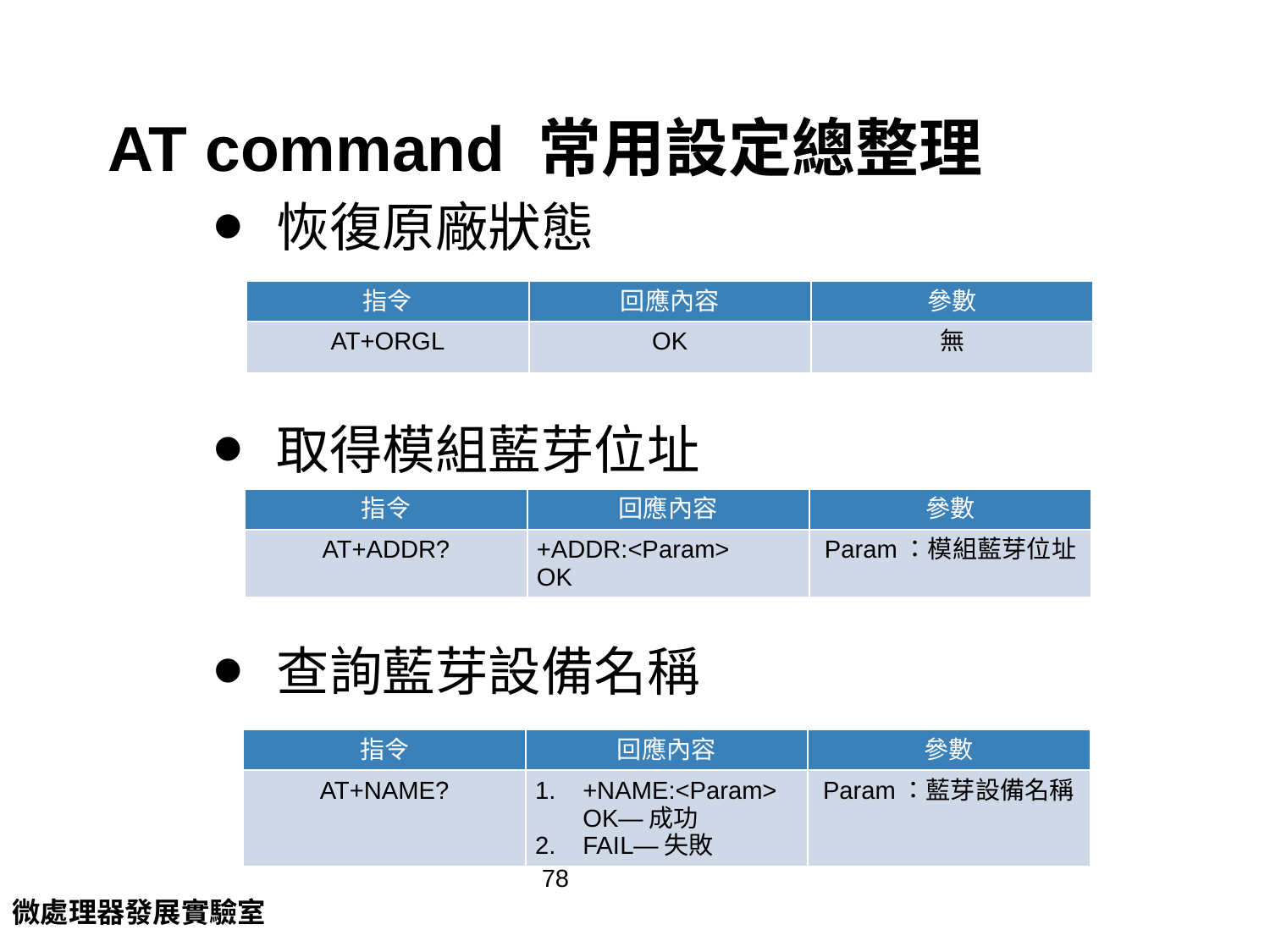

# AT command 常用設定總整理
恢復原廠狀態

取得模組藍芽位址

查詢藍芽設備名稱
| 指令 | 回應內容 | 參數 |
| --- | --- | --- |
| AT+ORGL | OK | 無 |
| 指令 | 回應內容 | 參數 |
| --- | --- | --- |
| AT+ADDR? | +ADDR:<Param> OK | Param：模組藍芽位址 |
| 指令 | 回應內容 | 參數 |
| --- | --- | --- |
| AT+NAME? | +NAME:<Param> OK―成功 FAIL―失敗 | Param：藍芽設備名稱 |
78
微處理器發展實驗室